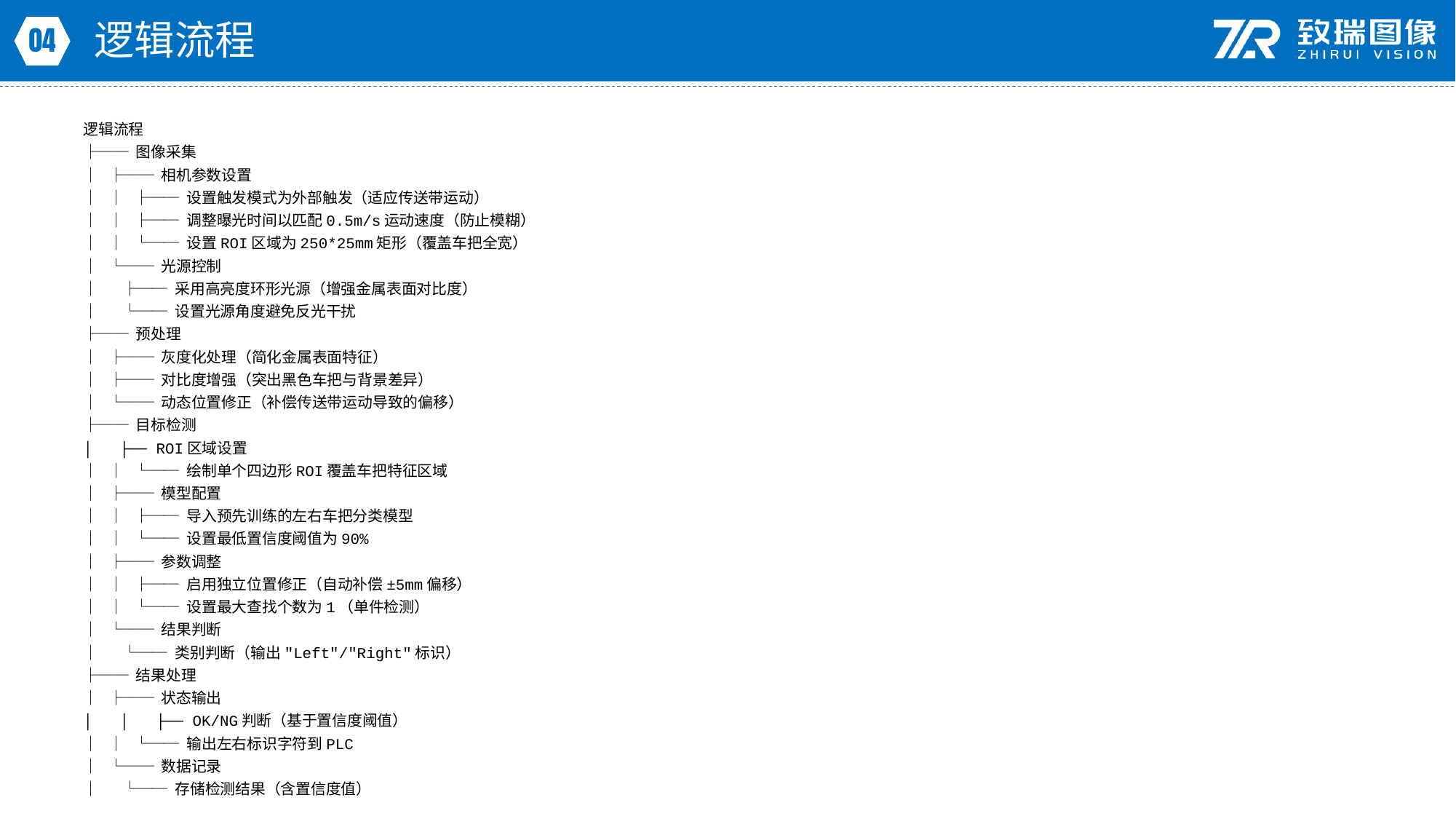

逻辑流程
04

逻辑流程
├── 图像采集
│   ├── 相机参数设置
│   │   ├── 设置触发模式为外部触发（适应传送带运动）
│   │   ├── 调整曝光时间以匹配0.5m/s运动速度（防止模糊）
│   │   └── 设置ROI区域为250*25mm矩形（覆盖车把全宽）
│   └── 光源控制
│       ├── 采用高亮度环形光源（增强金属表面对比度）
│       └── 设置光源角度避免反光干扰
├── 预处理
│   ├── 灰度化处理（简化金属表面特征）
│   ├── 对比度增强（突出黑色车把与背景差异）
│   └── 动态位置修正（补偿传送带运动导致的偏移）
├── 目标检测
│   ├── ROI区域设置
│   │   └── 绘制单个四边形ROI覆盖车把特征区域
│   ├── 模型配置
│   │   ├── 导入预先训练的左右车把分类模型
│   │   └── 设置最低置信度阈值为90%
│   ├── 参数调整
│   │   ├── 启用独立位置修正（自动补偿±5mm偏移）
│   │   └── 设置最大查找个数为1（单件检测）
│   └── 结果判断
│       └── 类别判断（输出"Left"/"Right"标识）
├── 结果处理
│   ├── 状态输出
│   │   ├── OK/NG判断（基于置信度阈值）
│   │   └── 输出左右标识字符到PLC
│   └── 数据记录
│       └── 存储检测结果（含置信度值）